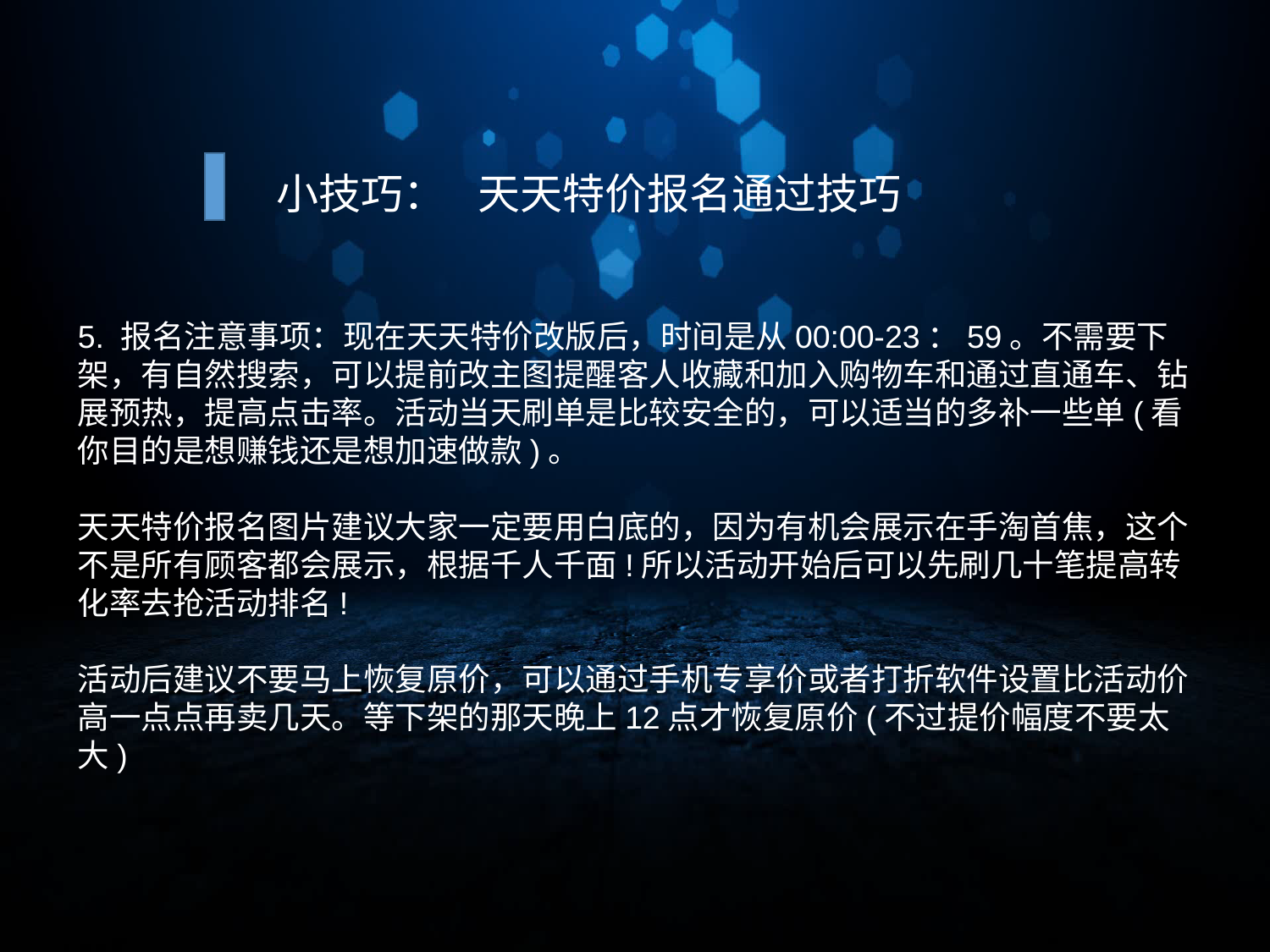

天天特价报名通过技巧
小技巧：
5. 报名注意事项：现在天天特价改版后，时间是从00:00-23：59。不需要下架，有自然搜索，可以提前改主图提醒客人收藏和加入购物车和通过直通车、钻展预热，提高点击率。活动当天刷单是比较安全的，可以适当的多补一些单(看你目的是想赚钱还是想加速做款)。

天天特价报名图片建议大家一定要用白底的，因为有机会展示在手淘首焦，这个不是所有顾客都会展示，根据千人千面!所以活动开始后可以先刷几十笔提高转化率去抢活动排名!

活动后建议不要马上恢复原价，可以通过手机专享价或者打折软件设置比活动价高一点点再卖几天。等下架的那天晚上12点才恢复原价(不过提价幅度不要太大)